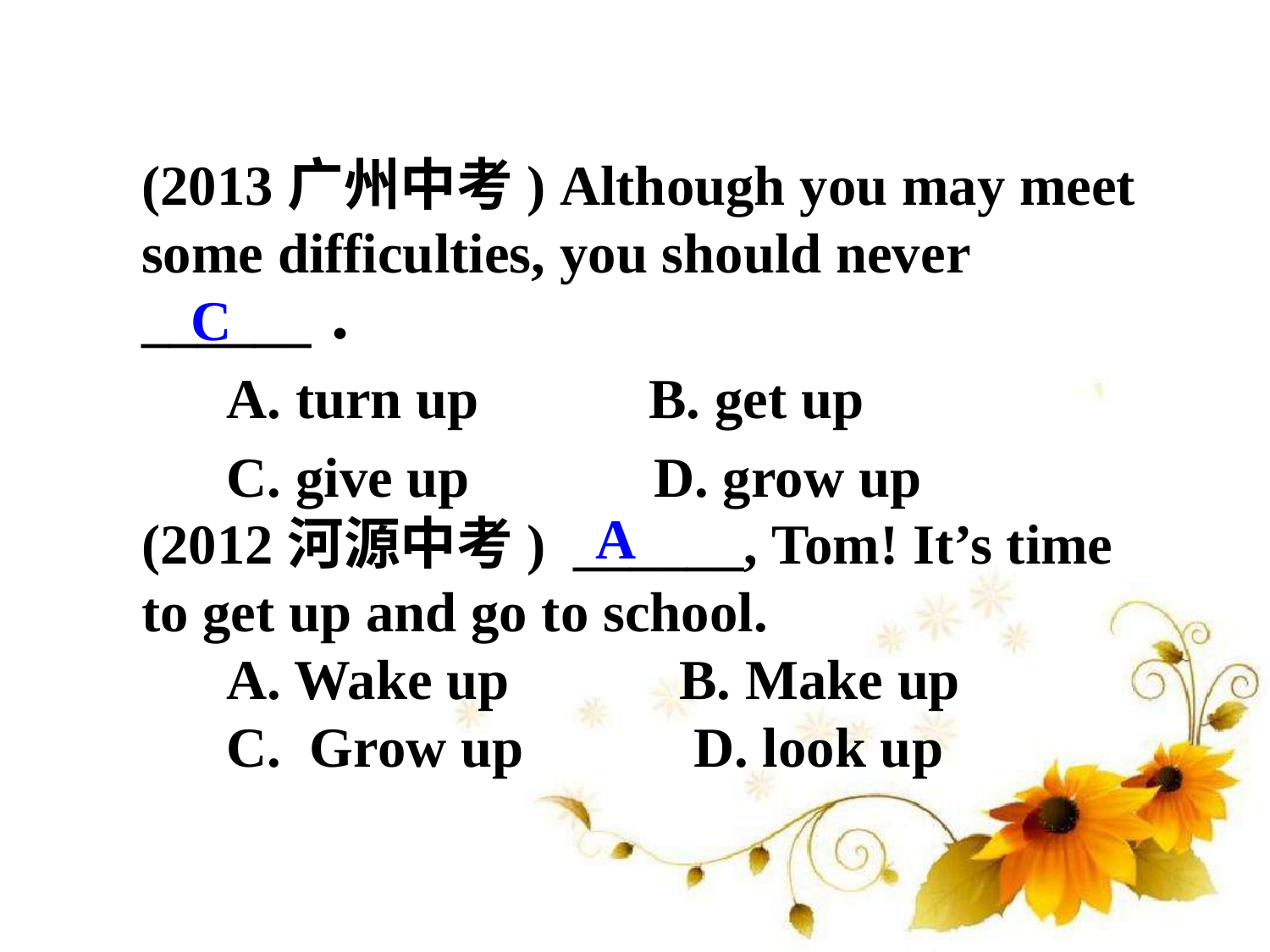

(2013广州中考) Although you may meet some difficulties, you should never ______．
      A. turn up            B. get up
      C. give up             D. grow up
(2012河源中考)  ______, Tom! It’s time to get up and go to school.
      A. Wake up            B. Make up
      C.  Grow up            D. look up
C
A